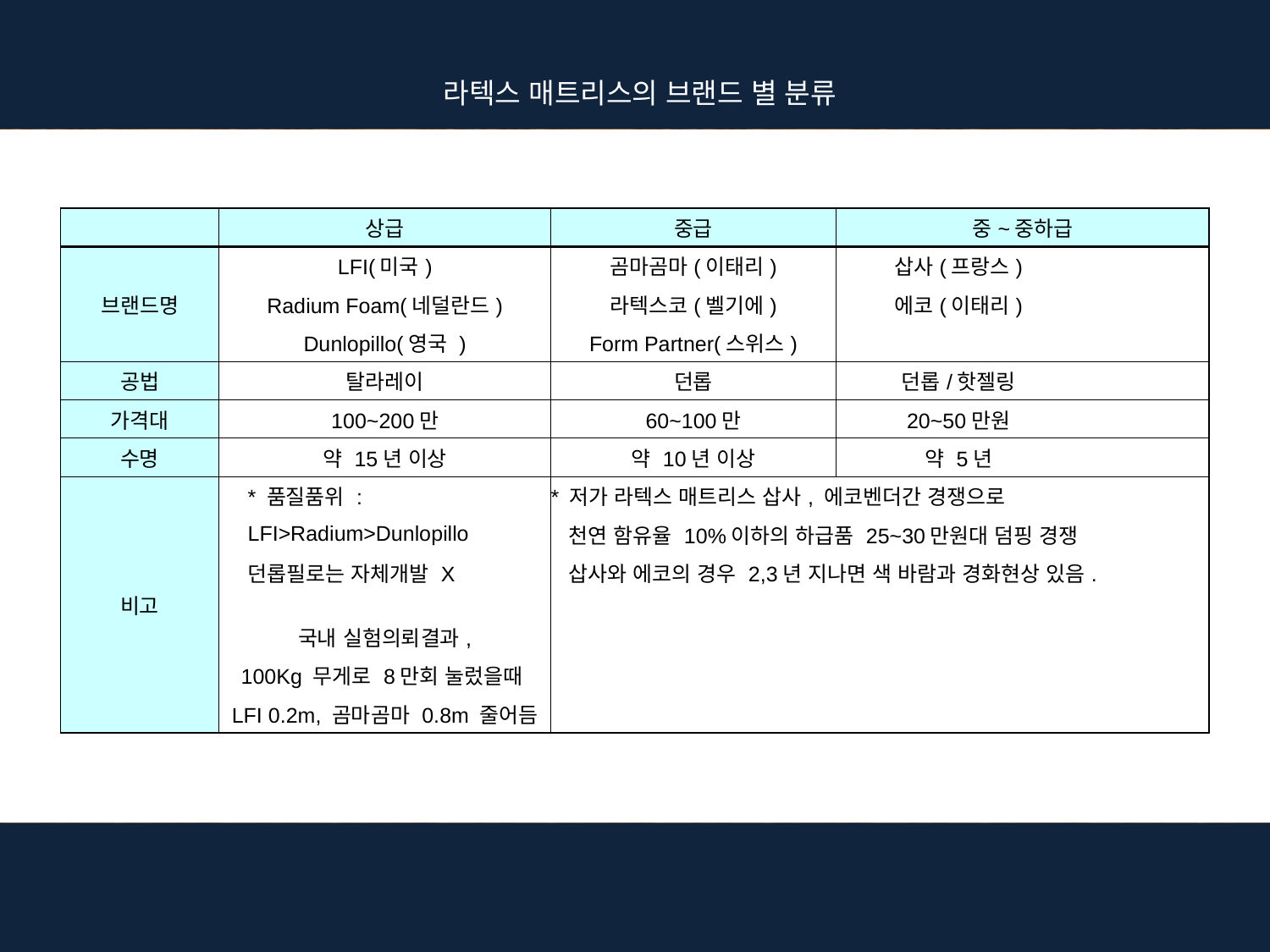

라텍스 매트리스의 브랜드 별 분류
|  |  | 상급 | 중급 |  |  | 중~중하급 |  |  |
| --- | --- | --- | --- | --- | --- | --- | --- | --- |
| 브랜드명 |  | LFI(미국) | 곰마곰마(이태리) |  |  | 삽사(프랑스) |  |  |
|  |  | Radium Foam(네덜란드) | 라텍스코(벨기에) |  |  | 에코(이태리) |  |  |
|  |  | Dunlopillo(영국 ) | Form Partner(스위스) |  |  |  |  |  |
| 공법 |  | 탈라레이 | 던롭 |  |  | 던롭/핫젤링 |  |  |
| 가격대 |  | 100~200만 | 60~100만 |  |  | 20~50만원 |  |  |
| 수명 |  | 약 15년 이상 | 약 10년 이상 |  |  | 약 5년 |  |  |
| 비고 |  | \* 품질품위 : | \* 저가 라텍스 매트리스 삽사, 에코벤더간 경쟁으로 |  |  |  |  |  |
|  |  | LFI>Radium>Dunlopillo | 천연 함유율 10%이하의 하급품 25~30만원대 덤핑 경쟁 |  |  |  |  |  |
|  |  | 던롭필로는 자체개발 X | 삽사와 에코의 경우 2,3년 지나면 색 바람과 경화현상 있음. |  |  |  |  |  |
|  |  |  |  |  |  |  |  |  |
|  |  | 국내 실험의뢰결과, |  |  |  |  |  |  |
|  |  | 100Kg 무게로 8만회 눌렀을때 |  |  |  |  |  |  |
|  |  | LFI 0.2m, 곰마곰마 0.8m 줄어듬 |  |  |  |  |  |  |